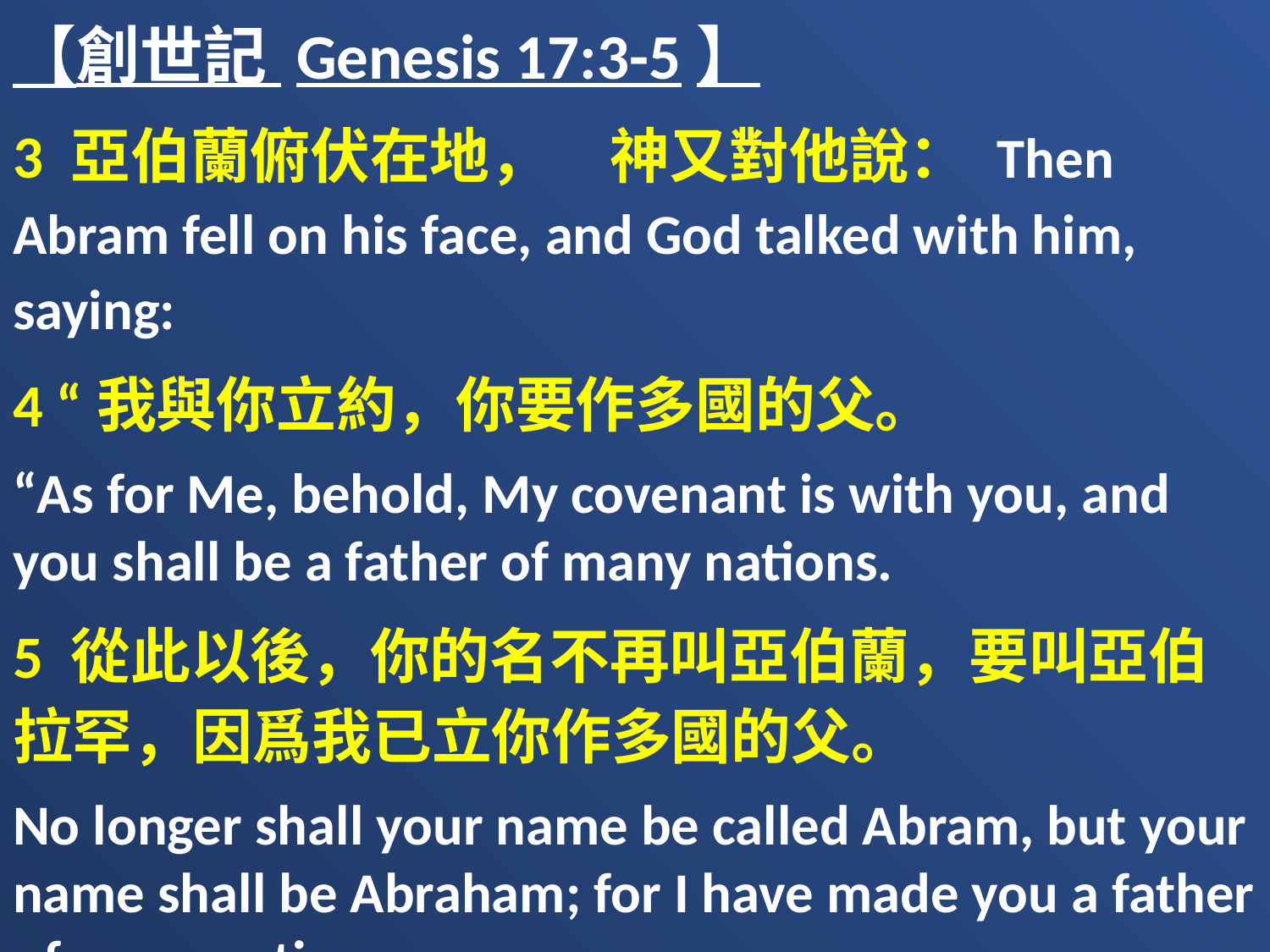

【創世記 Genesis 17:3-5】
3 亞伯蘭俯伏在地，　神又對他說： Then Abram fell on his face, and God talked with him, saying:
4 “我與你立約，你要作多國的父。
“As for Me, behold, My covenant is with you, and you shall be a father of many nations.
5 從此以後，你的名不再叫亞伯蘭，要叫亞伯拉罕，因爲我已立你作多國的父。
No longer shall your name be called Abram, but your name shall be Abraham; for I have made you a father of many nations.